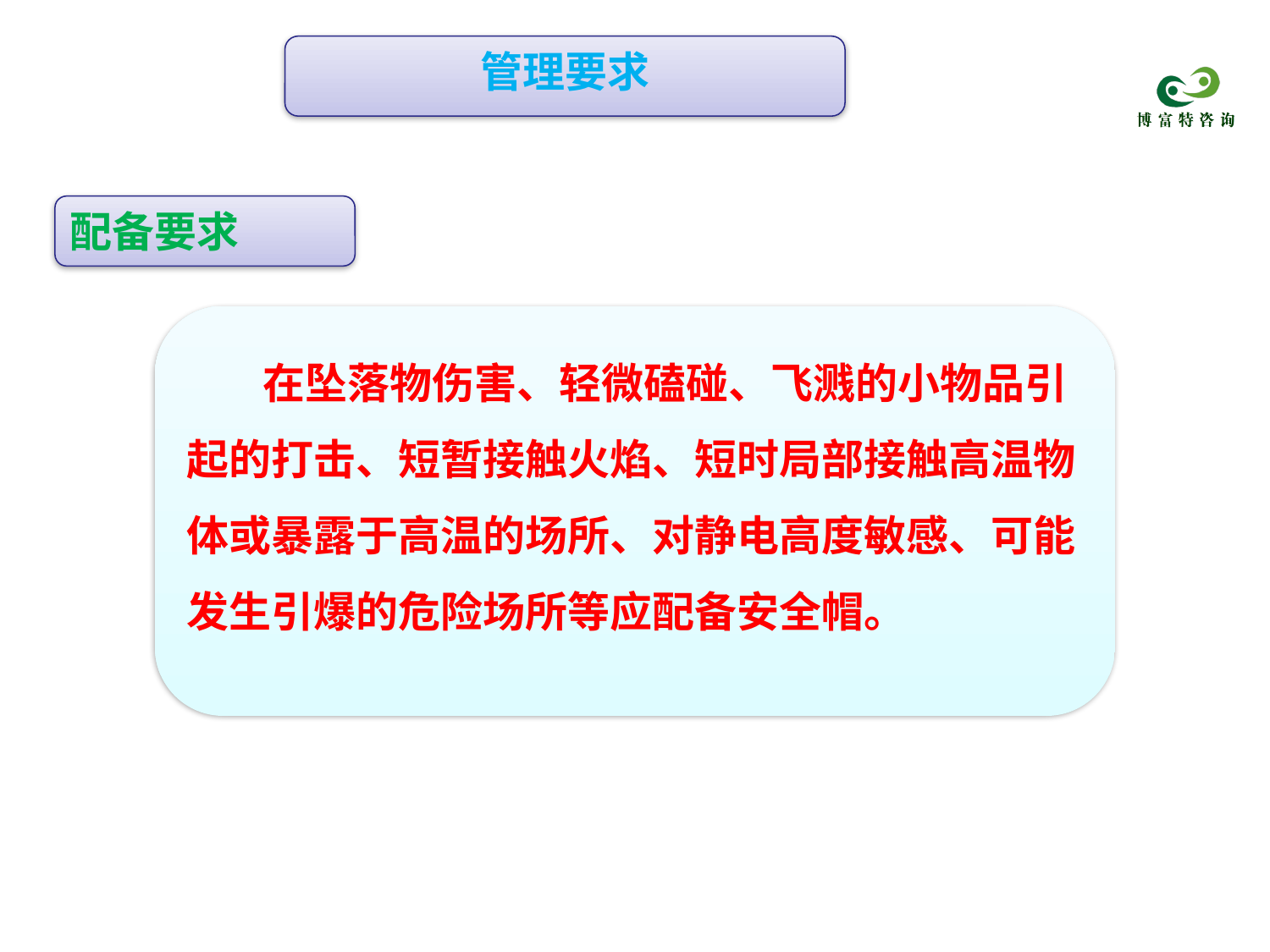

管理要求
配备要求
       在坠落物伤害、轻微磕碰、飞溅的小物品引起的打击、短暂接触火焰、短时局部接触高温物体或暴露于高温的场所、对静电高度敏感、可能发生引爆的危险场所等应配备安全帽。